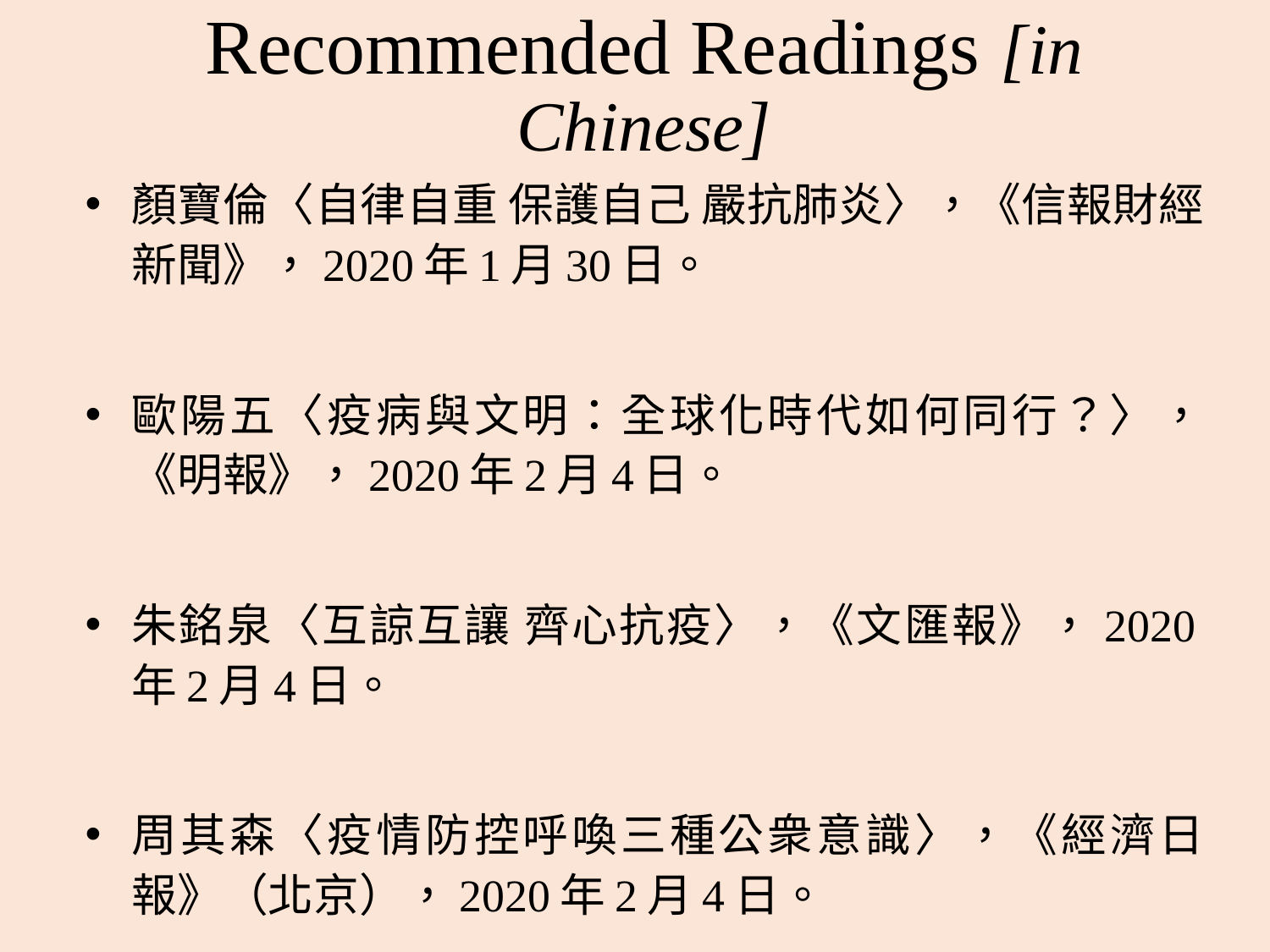

# Recommended Readings [in Chinese]
顏寶倫〈自律自重 保護自己 嚴抗肺炎〉，《信報財經新聞》，2020年1月30日。

歐陽五〈疫病與文明：全球化時代如何同行？〉，《明報》，2020年2月4日。

朱銘泉〈互諒互讓 齊心抗疫〉，《文匯報》，2020年2月4日。

周其森〈疫情防控呼喚三種公衆意識〉，《經濟日報》（北京），2020年2月4日。